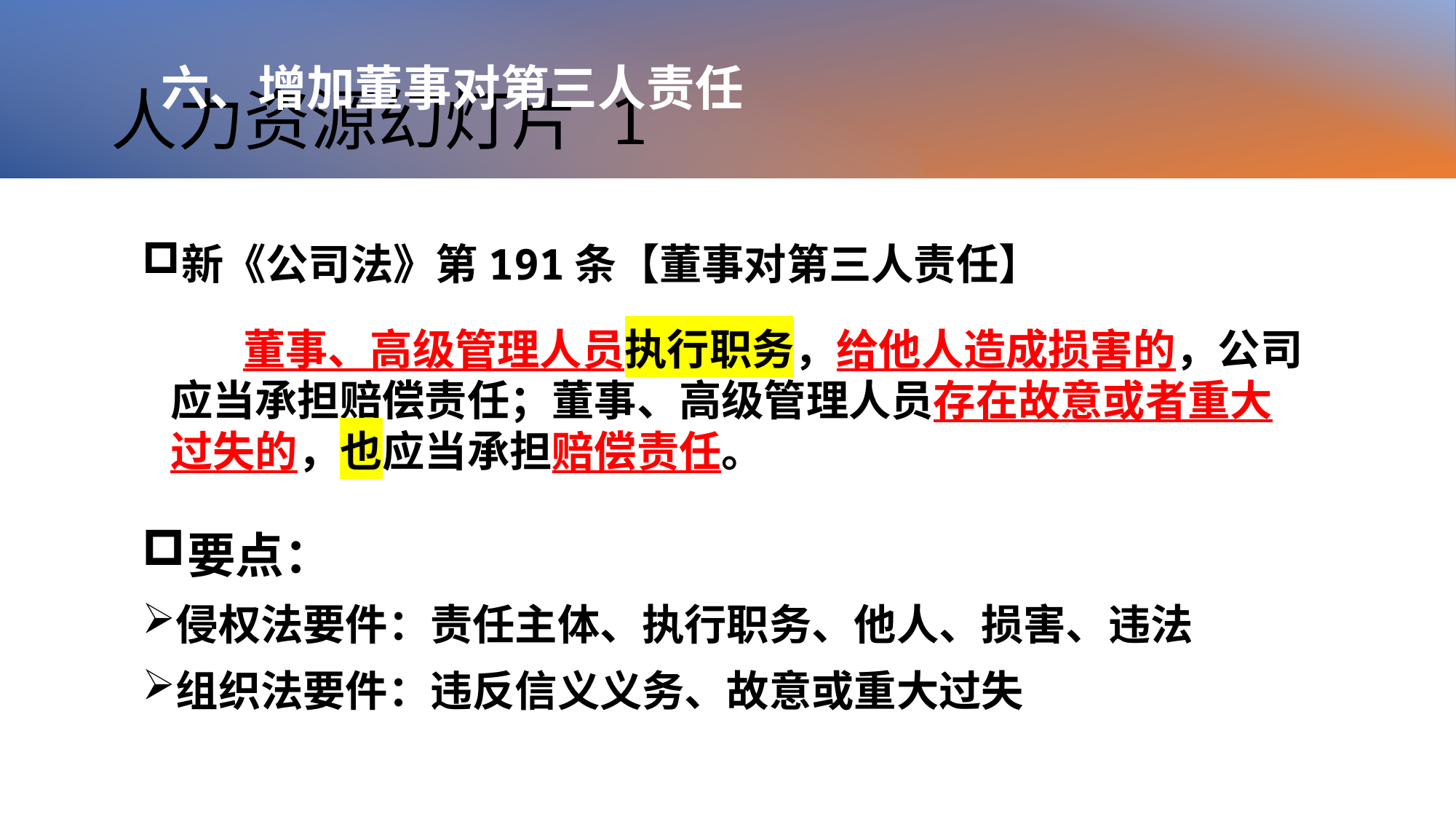

# 人力资源幻灯片 1
六、增加董事对第三人责任
新《公司法》第191条【董事对第三人责任】
董事、高级管理人员执行职务，给他人造成损害的，公司应当承担赔偿责任；董事、高级管理人员存在故意或者重大过失的，也应当承担赔偿责任。
要点：
侵权法要件：责任主体、执行职务、他人、损害、违法
组织法要件：违反信义义务、故意或重大过失